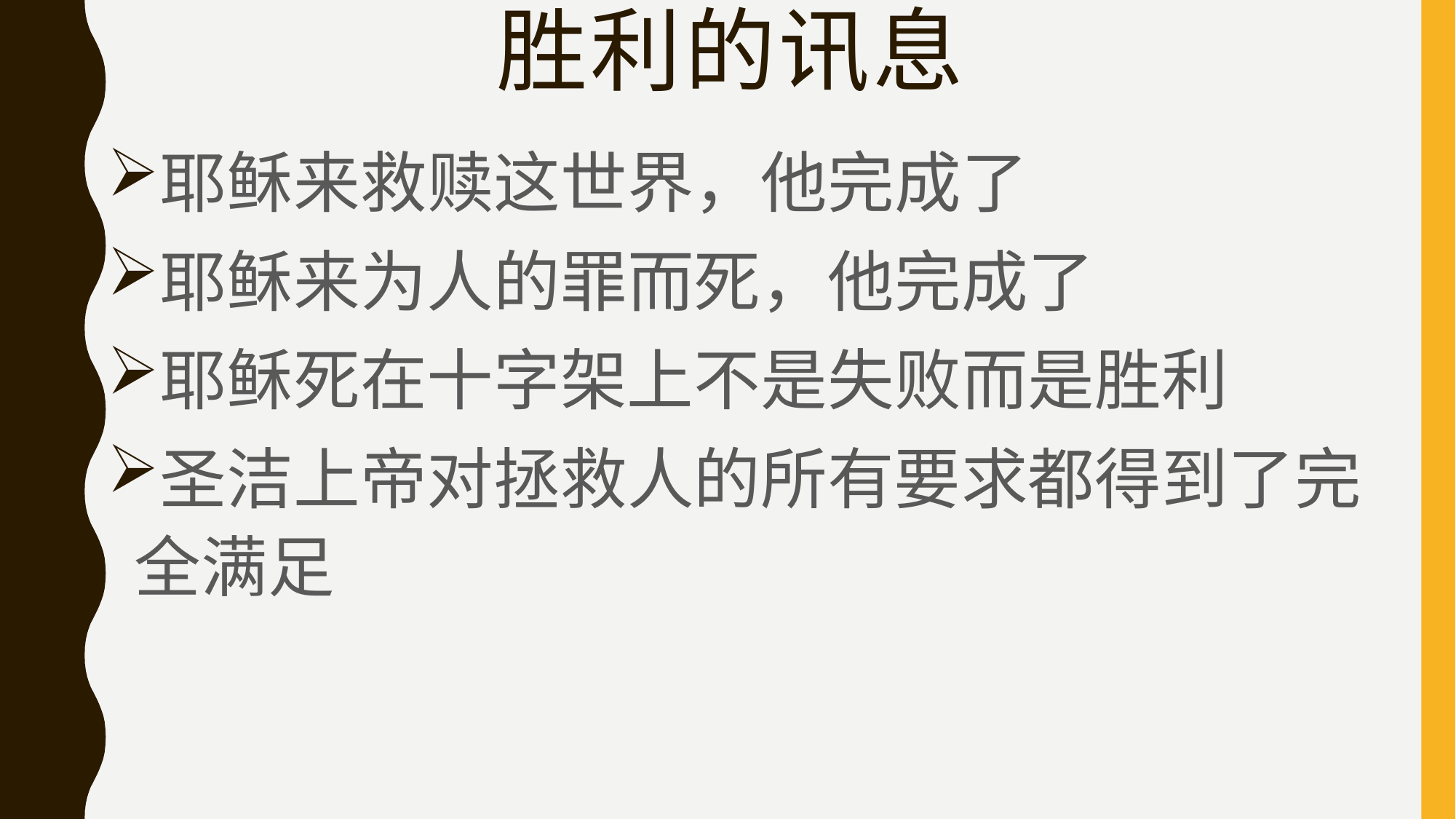

# 胜利的讯息
耶稣来救赎这世界，他完成了
耶稣来为人的罪而死，他完成了
耶稣死在十字架上不是失败而是胜利
圣洁上帝对拯救人的所有要求都得到了完全满足